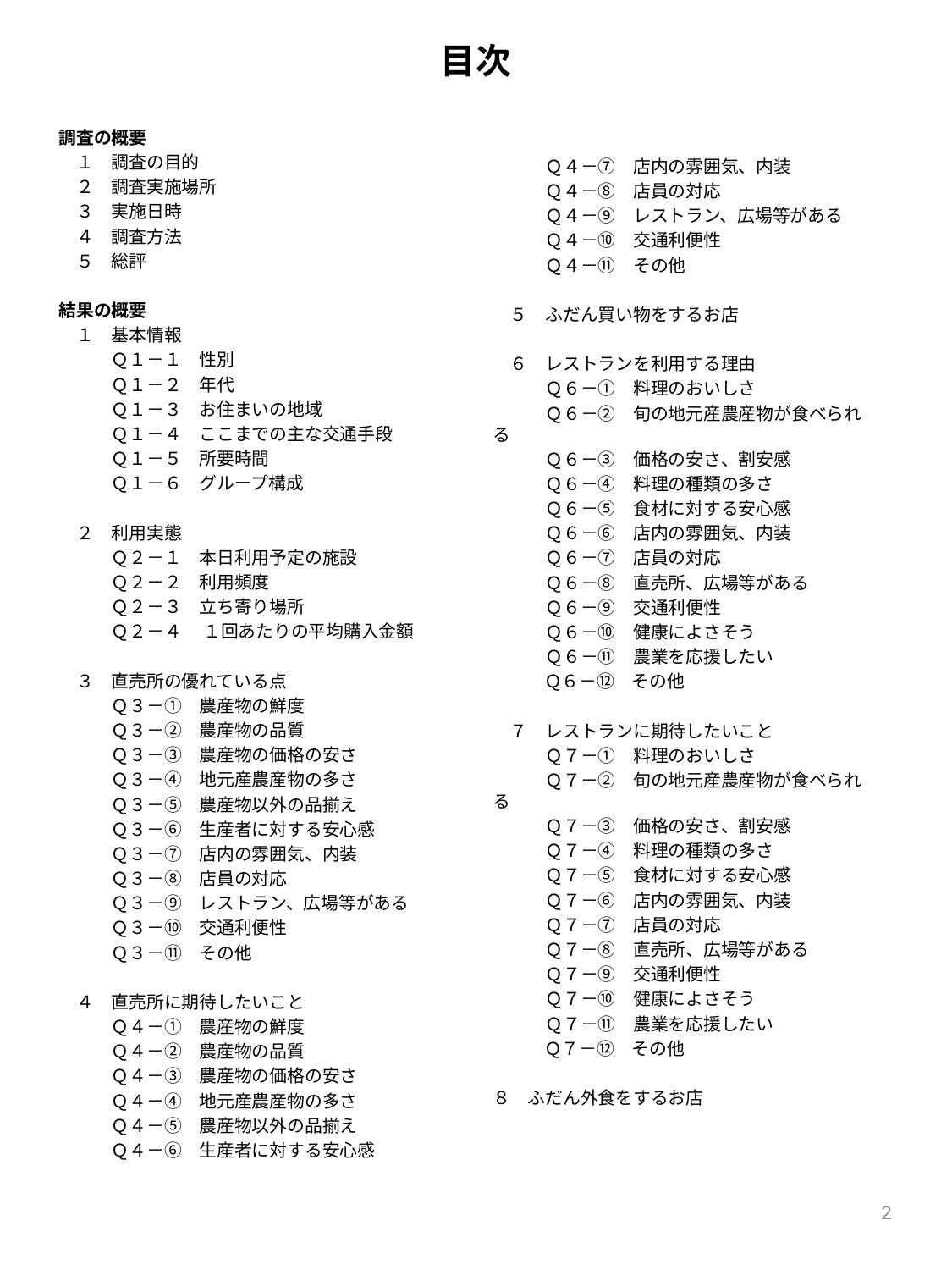

# 目次
調査の概要
　１　調査の目的
　２　調査実施場所
　３　実施日時
　４　調査方法
　５　総評

結果の概要
　１　基本情報
　　　Ｑ１－１　性別
　　　Ｑ１－２　年代
　　　Ｑ１－３　お住まいの地域
　　　Ｑ１－４　ここまでの主な交通手段
　　　Ｑ１－５　所要時間
　　　Ｑ１－６　グループ構成

　２　利用実態
　　　Ｑ２－１　本日利用予定の施設
　　　Ｑ２－２　利用頻度
　　　Ｑ２－３　立ち寄り場所
　　　Ｑ２－４　 １回あたりの平均購入金額

　３　直売所の優れている点
　　　Ｑ３－①　農産物の鮮度
　　　Ｑ３－②　農産物の品質
　　　Ｑ３－③　農産物の価格の安さ
　　　Ｑ３－④　地元産農産物の多さ
　　　Ｑ３－⑤　農産物以外の品揃え
　　　Ｑ３－⑥　生産者に対する安心感
　　　Ｑ３－⑦　店内の雰囲気、内装
　　　Ｑ３－⑧　店員の対応
　　　Ｑ３－⑨　レストラン、広場等がある
　　　Ｑ３－⑩　交通利便性
　　　Ｑ３－⑪　その他

　４　直売所に期待したいこと
　　　Ｑ４－①　農産物の鮮度
　　　Ｑ４－②　農産物の品質
　　　Ｑ４－③　農産物の価格の安さ
　　　Ｑ４－④　地元産農産物の多さ
　　　Ｑ４－⑤　農産物以外の品揃え
　　　Ｑ４－⑥　生産者に対する安心感

　　　Ｑ４－⑦　店内の雰囲気、内装
　　　Ｑ４－⑧　店員の対応
　　　Ｑ４－⑨　レストラン、広場等がある
　　　Ｑ４－⑩　交通利便性
　　　Ｑ４－⑪　その他

　５　ふだん買い物をするお店

　６　レストランを利用する理由
　　　Ｑ６－①　料理のおいしさ
　　　Ｑ６－②　旬の地元産農産物が食べられる
　　　Ｑ６－③　価格の安さ、割安感
　　　Ｑ６－④　料理の種類の多さ
　　　Ｑ６－⑤　食材に対する安心感
　　　Ｑ６－⑥　店内の雰囲気、内装
　　　Ｑ６－⑦　店員の対応
　　　Ｑ６－⑧　直売所、広場等がある
　　　Ｑ６－⑨　交通利便性
　　　Ｑ６－⑩　健康によさそう
　　　Ｑ６－⑪　農業を応援したい
 　　  Ｑ６－⑫　その他

　７　レストランに期待したいこと
　　　Ｑ７－①　料理のおいしさ
　　　Ｑ７－②　旬の地元産農産物が食べられる
　　　Ｑ７－③　価格の安さ、割安感
　　　Ｑ７－④　料理の種類の多さ
　　　Ｑ７－⑤　食材に対する安心感
　　　Ｑ７－⑥　店内の雰囲気、内装
　　　Ｑ７－⑦　店員の対応
　　　Ｑ７－⑧　直売所、広場等がある
　　　Ｑ７－⑨　交通利便性
　　　Ｑ７－⑩　健康によさそう
　　　Ｑ７－⑪　農業を応援したい
 　　  Ｑ７－⑫　その他

８　ふだん外食をするお店

2